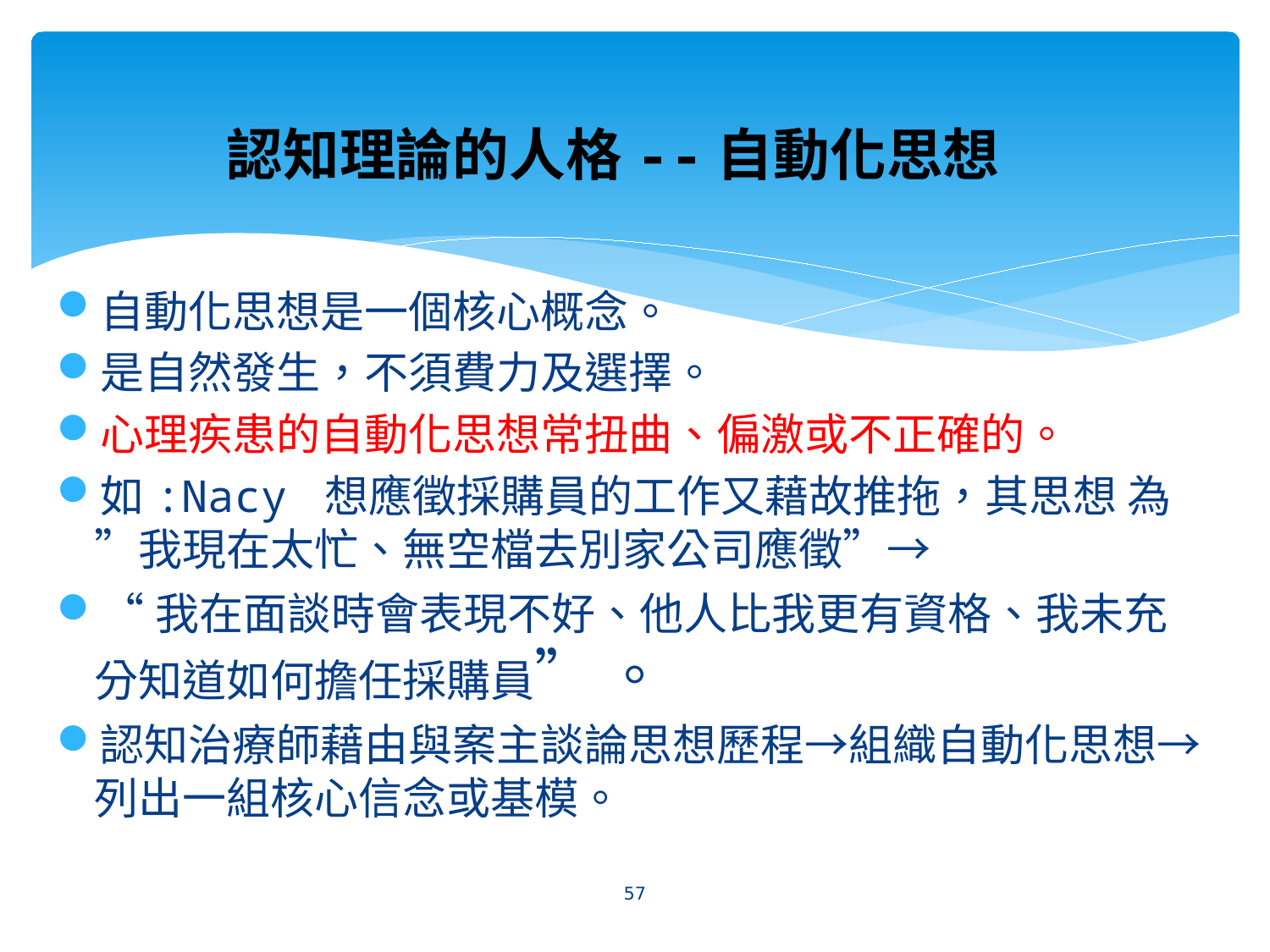

# 認知理論的人格--自動化思想
自動化思想是一個核心概念。
是自然發生，不須費力及選擇。
心理疾患的自動化思想常扭曲、偏激或不正確的。
如:Nacy 想應徵採購員的工作又藉故推拖，其思想 為”我現在太忙、無空檔去別家公司應徵”→
“我在面談時會表現不好、他人比我更有資格、我未充分知道如何擔任採購員” 。
認知治療師藉由與案主談論思想歷程→組織自動化思想→列出一組核心信念或基模。

57